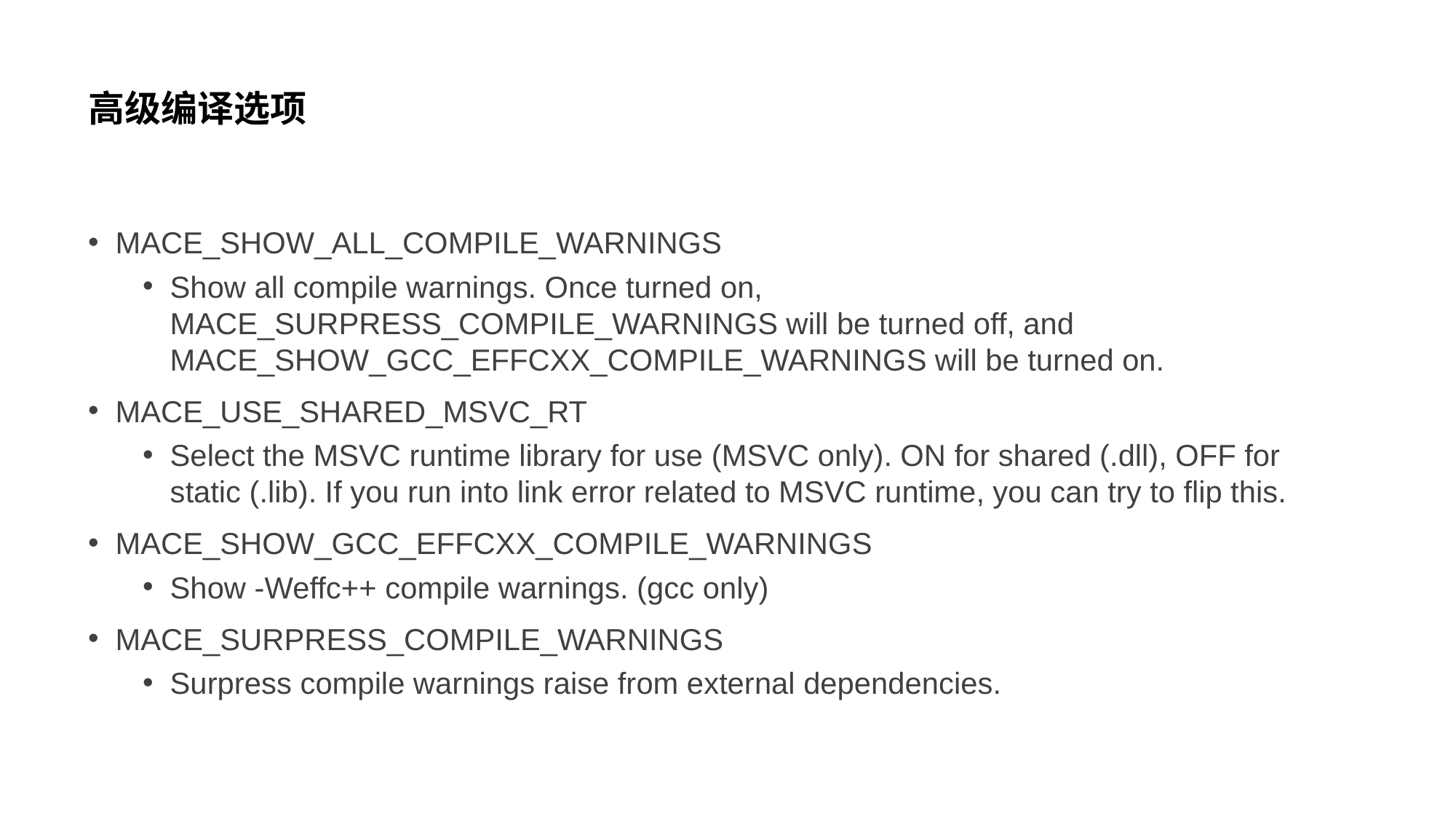

# 高级编译选项
MACE_SHOW_ALL_COMPILE_WARNINGS
Show all compile warnings. Once turned on, MACE_SURPRESS_COMPILE_WARNINGS will be turned off, and MACE_SHOW_GCC_EFFCXX_COMPILE_WARNINGS will be turned on.
MACE_USE_SHARED_MSVC_RT
Select the MSVC runtime library for use (MSVC only). ON for shared (.dll), OFF for static (.lib). If you run into link error related to MSVC runtime, you can try to flip this.
MACE_SHOW_GCC_EFFCXX_COMPILE_WARNINGS
Show -Weffc++ compile warnings. (gcc only)
MACE_SURPRESS_COMPILE_WARNINGS
Surpress compile warnings raise from external dependencies.

41